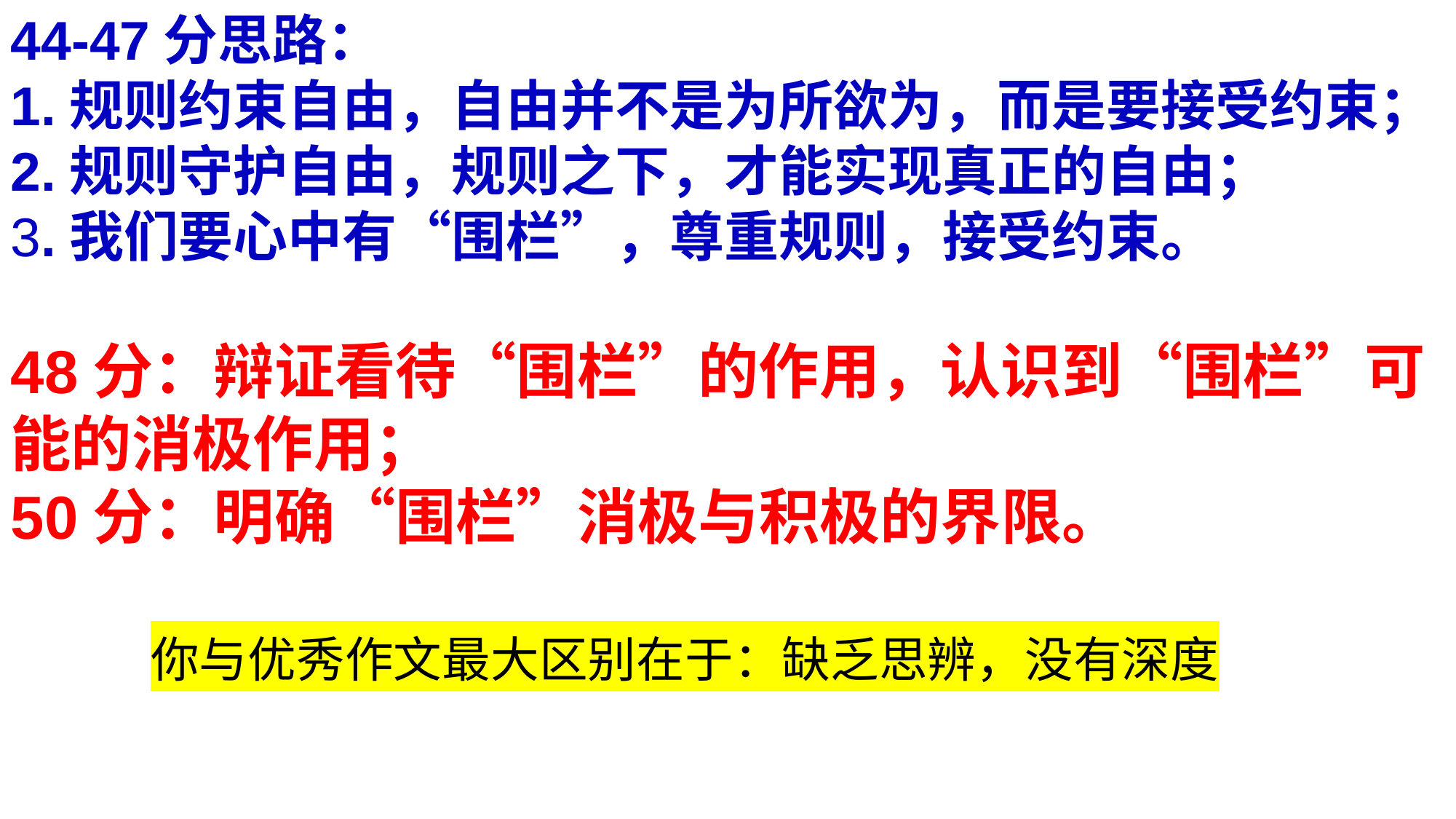

44-47分思路：
1.规则约束自由，自由并不是为所欲为，而是要接受约束；
2.规则守护自由，规则之下，才能实现真正的自由；
3.我们要心中有“围栏”，尊重规则，接受约束。

48分：辩证看待“围栏”的作用，认识到“围栏”可能的消极作用；
50分：明确“围栏”消极与积极的界限。
你与优秀作文最大区别在于：缺乏思辨，没有深度